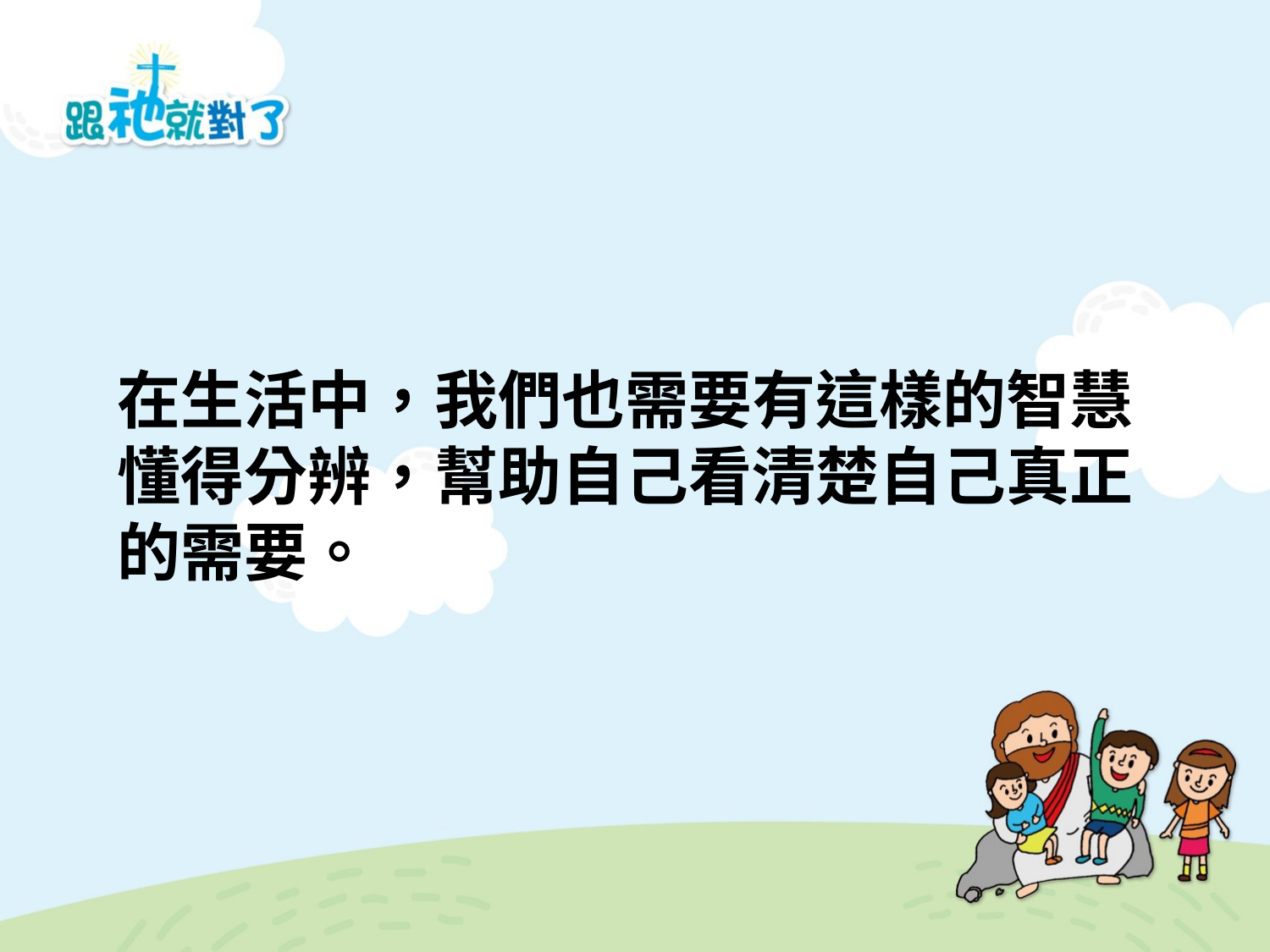

在生活中，我們也需要有這樣的智慧懂得分辨，幫助自己看清楚自己真正的需要。